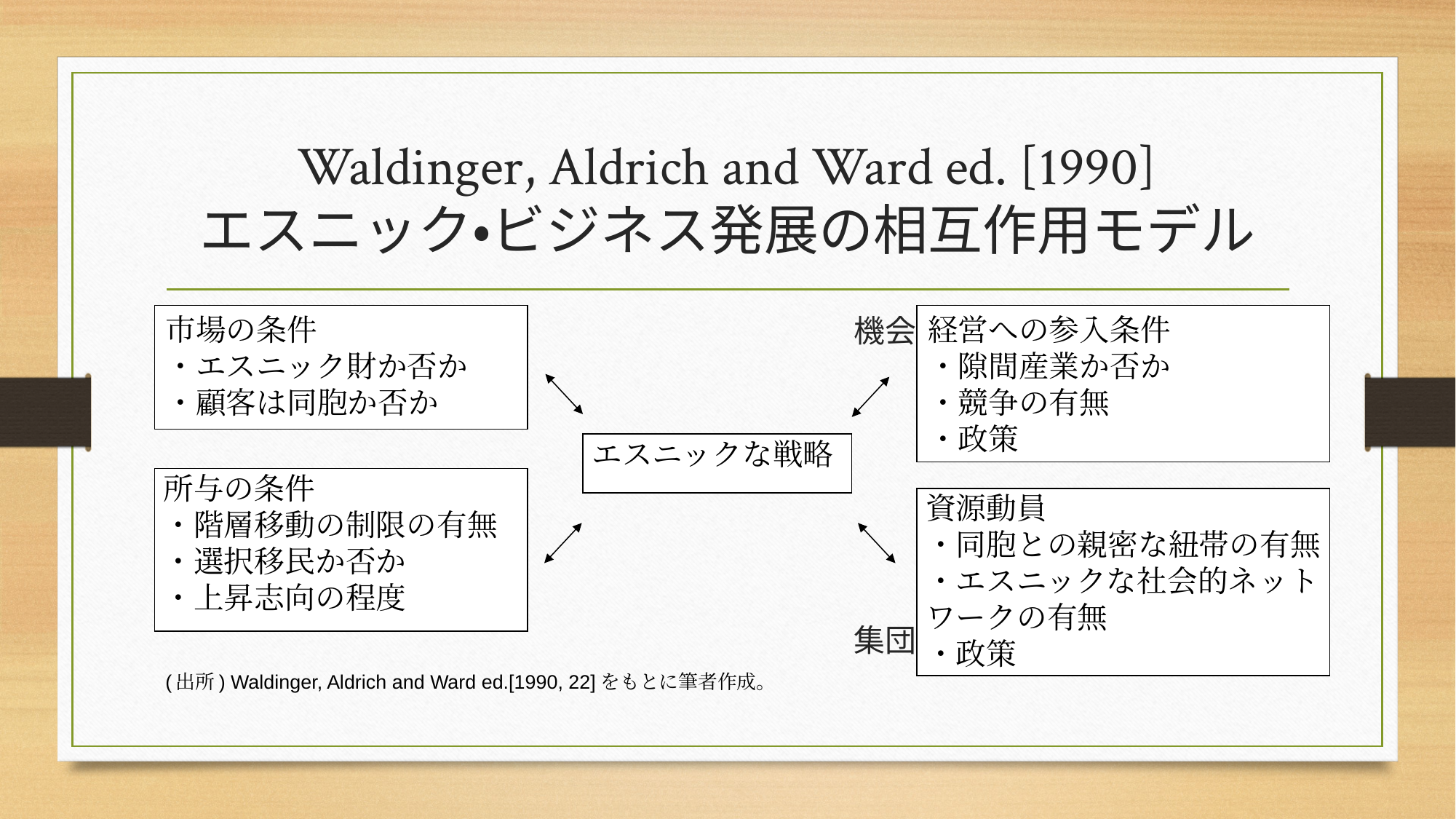

# Waldinger, Aldrich and Ward ed. [1990] エスニック・ビジネス発展の相互作用モデル
　　　　　　　　　　　　　　　　　　　　　　機会構造

　　　　　　　　　　　　　　　　　　　　　　集団特性
(出所) Waldinger, Aldrich and Ward ed.[1990, 22]をもとに筆者作成。

市場の条件
・エスニック財か否か
・顧客は同胞か否か

経営への参入条件
・隙間産業か否か
・競争の有無
・政策

エスニックな戦略
所与の条件
・階層移動の制限の有無
・選択移民か否か
・上昇志向の程度
資源動員
・同胞との親密な紐帯の有無
・エスニックな社会的ネットワークの有無
・政策